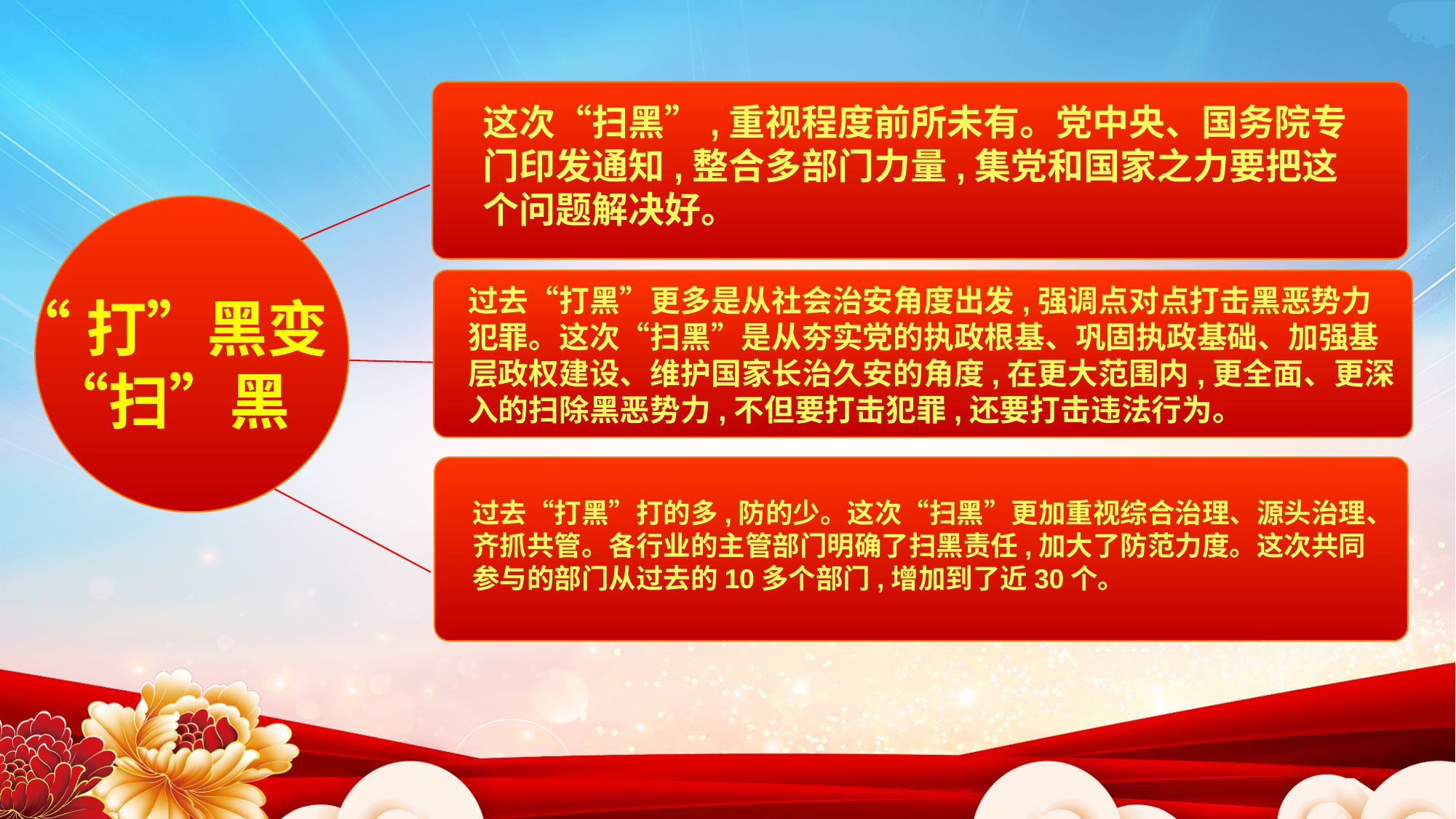

这次“扫黑”,重视程度前所未有。党中央、国务院专门印发通知,整合多部门力量,集党和国家之力要把这个问题解决好。

过去“打黑”更多是从社会治安角度出发,强调点对点打击黑恶势力犯罪。这次“扫黑”是从夯实党的执政根基、巩固执政基础、加强基层政权建设、维护国家长治久安的角度,在更大范围内,更全面、更深入的扫除黑恶势力,不但要打击犯罪,还要打击违法行为。
“打”黑变“扫”黑

过去“打黑”打的多,防的少。这次“扫黑”更加重视综合治理、源头治理、齐抓共管。各行业的主管部门明确了扫黑责任,加大了防范力度。这次共同参与的部门从过去的10多个部门,增加到了近30个。